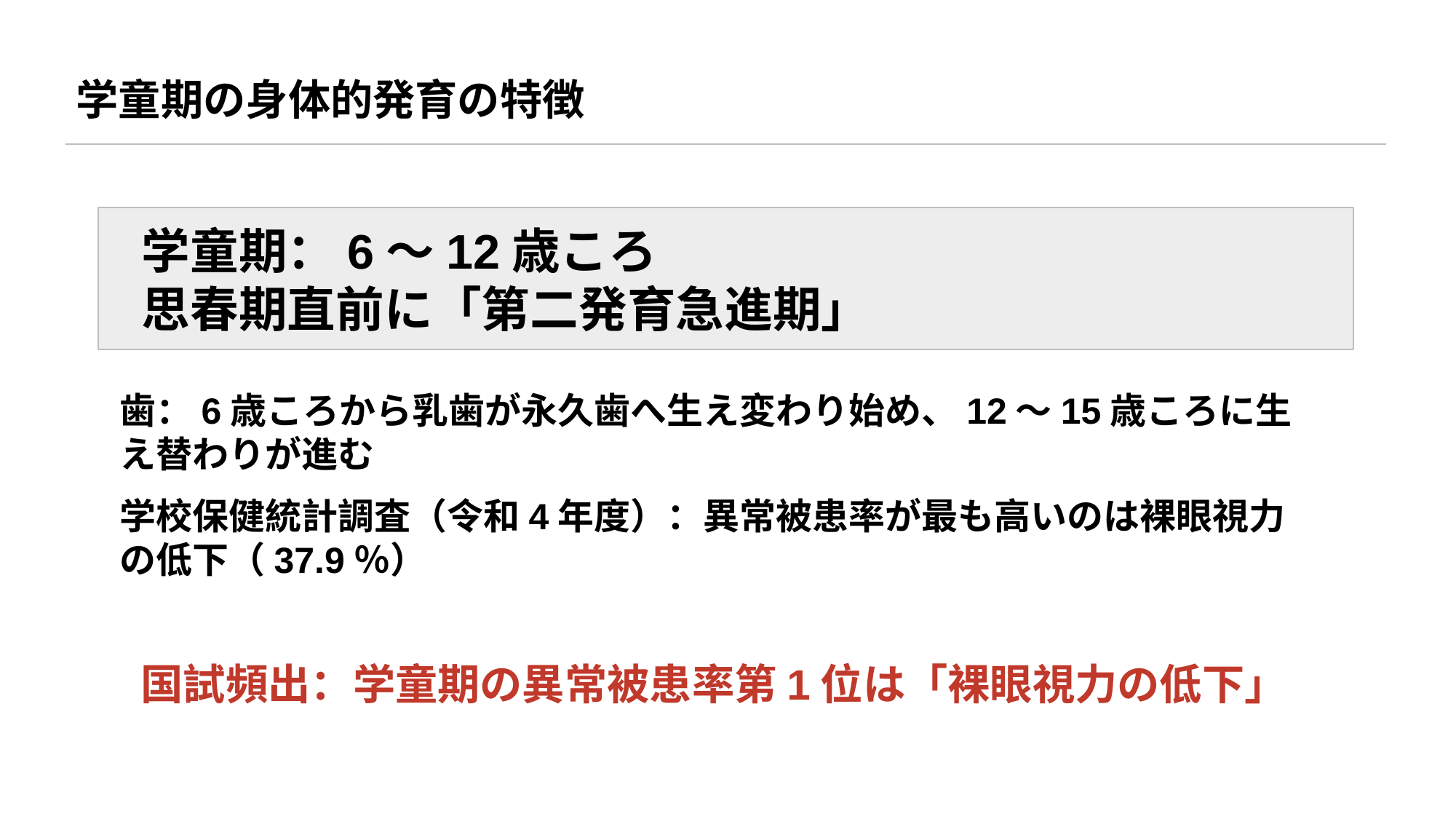

学童期の身体的発育の特徴

学童期：6〜12歳ころ
思春期直前に「第二発育急進期」
歯：6歳ころから乳歯が永久歯へ生え変わり始め、12〜15歳ころに生え替わりが進む
学校保健統計調査（令和4年度）：異常被患率が最も高いのは裸眼視力の低下（37.9％）
国試頻出：学童期の異常被患率第1位は「裸眼視力の低下」